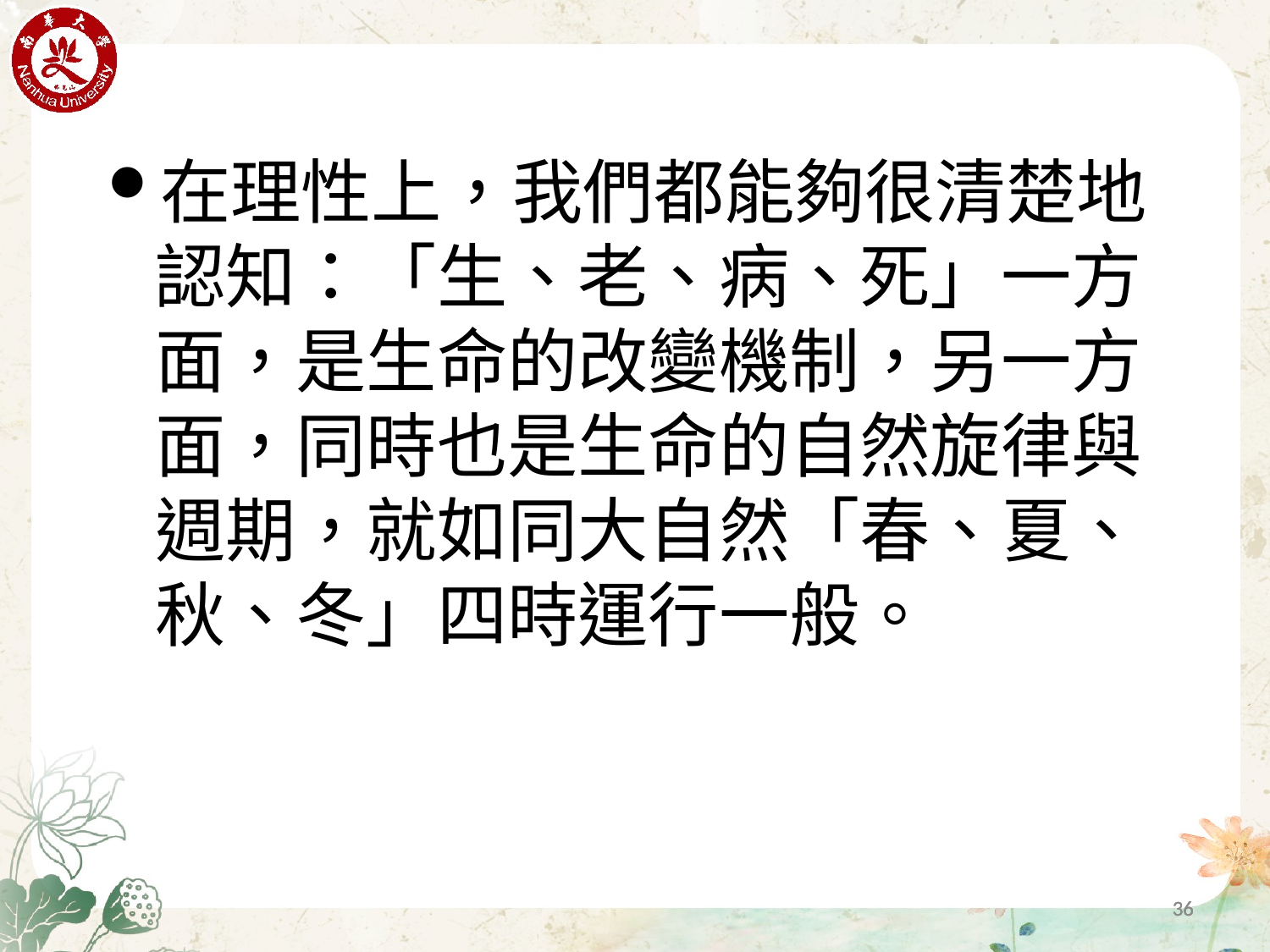

在理性上，我們都能夠很清楚地認知：「生、老、病、死」一方面，是生命的改變機制，另一方面，同時也是生命的自然旋律與週期，就如同大自然「春、夏、秋、冬」四時運行一般。
36
36
36